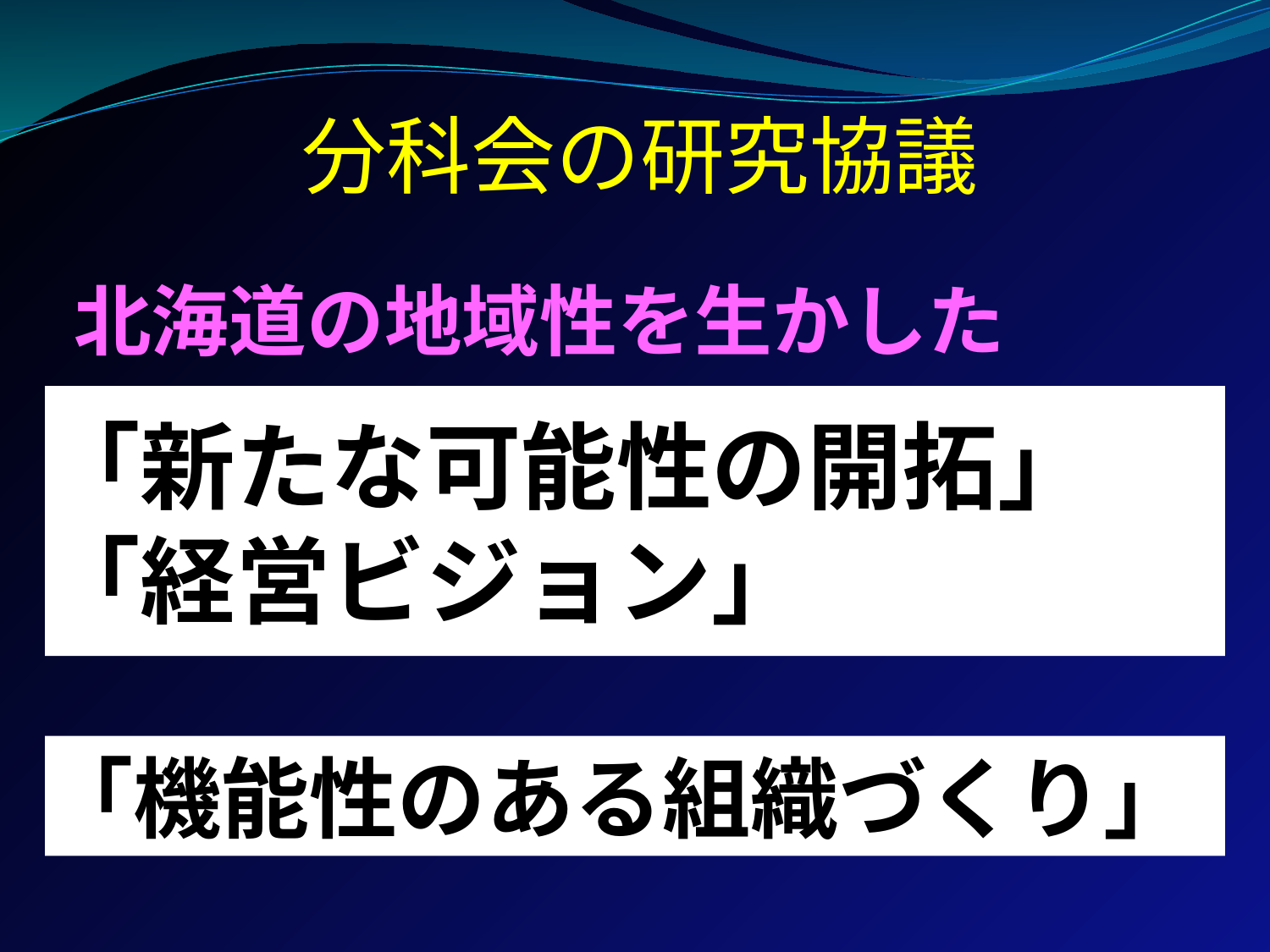

分科会の研究協議

北海道の地域性を生かした
# 「新たな可能性の開拓」 「経営ビジョン」
「機能性のある組織づくり」